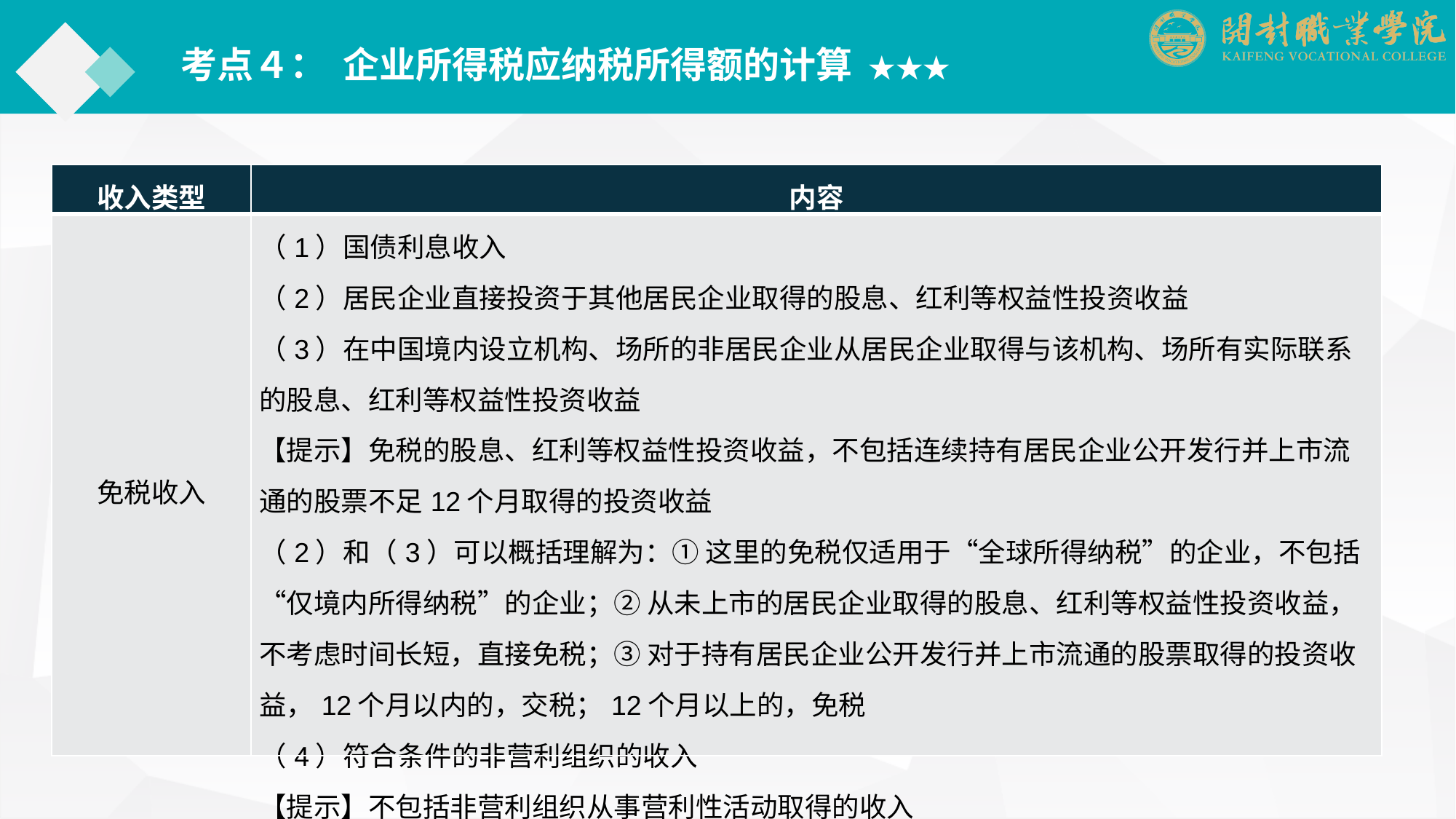

考点４：  企业所得税应纳税所得额的计算  ★★★
| 收入类型 | 内容 |
| --- | --- |
| 免税收入 | （1）国债利息收入 （2）居民企业直接投资于其他居民企业取得的股息、红利等权益性投资收益 （3）在中国境内设立机构、场所的非居民企业从居民企业取得与该机构、场所有实际联系的股息、红利等权益性投资收益 【提示】免税的股息、红利等权益性投资收益，不包括连续持有居民企业公开发行并上市流通的股票不足12个月取得的投资收益 （2）和（3）可以概括理解为：① 这里的免税仅适用于“全球所得纳税”的企业，不包括“仅境内所得纳税”的企业；② 从未上市的居民企业取得的股息、红利等权益性投资收益，不考虑时间长短，直接免税；③ 对于持有居民企业公开发行并上市流通的股票取得的投资收益，12个月以内的，交税；12个月以上的，免税 （4）符合条件的非营利组织的收入 【提示】不包括非营利组织从事营利性活动取得的收入 |